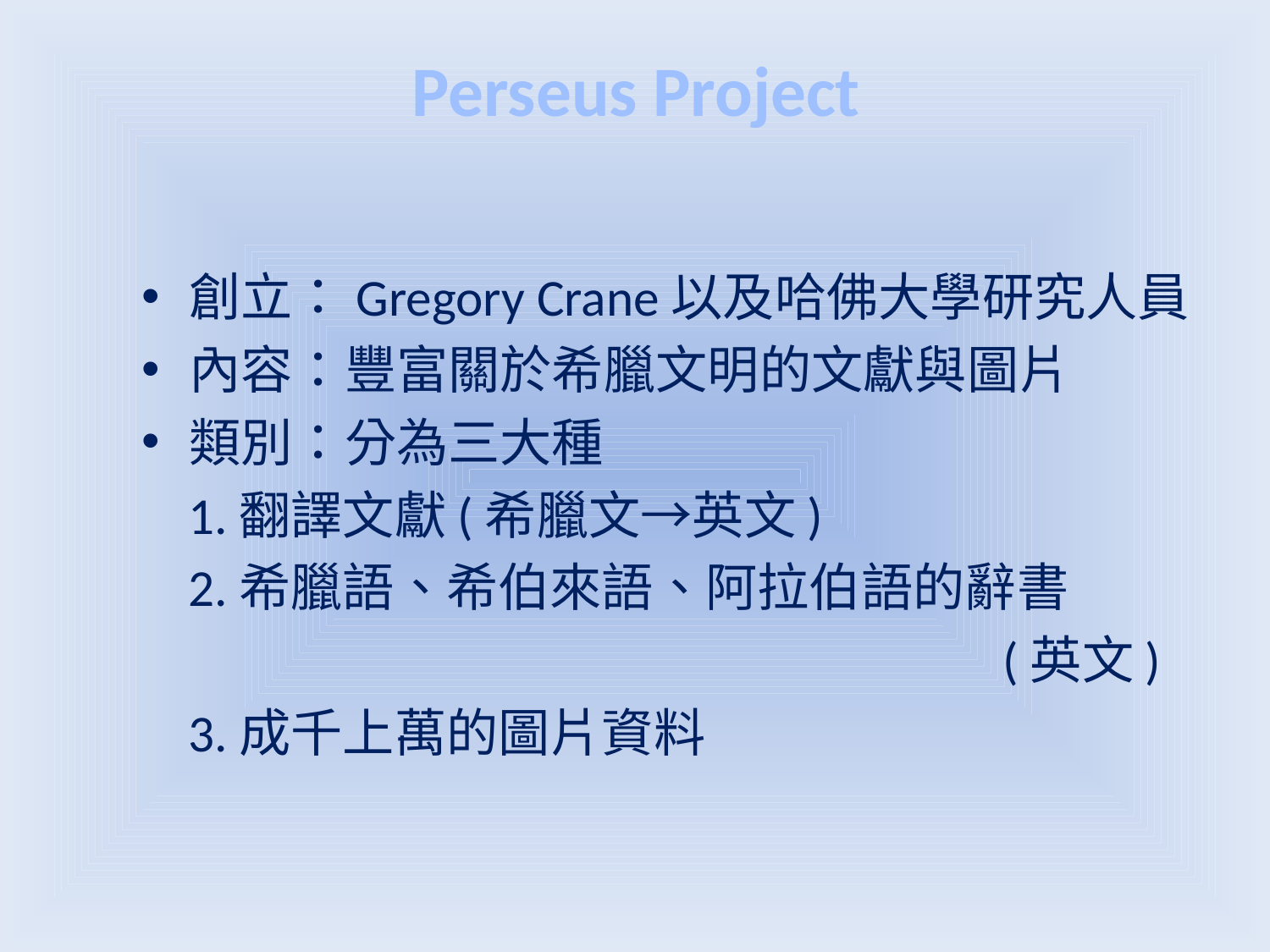

Perseus Project
創立：Gregory Crane以及哈佛大學研究人員
內容：豐富關於希臘文明的文獻與圖片
類別：分為三大種
    1.翻譯文獻(希臘文→英文)
    2.希臘語、希伯來語、阿拉伯語的辭書
                                                                          (英文)
    3.成千上萬的圖片資料